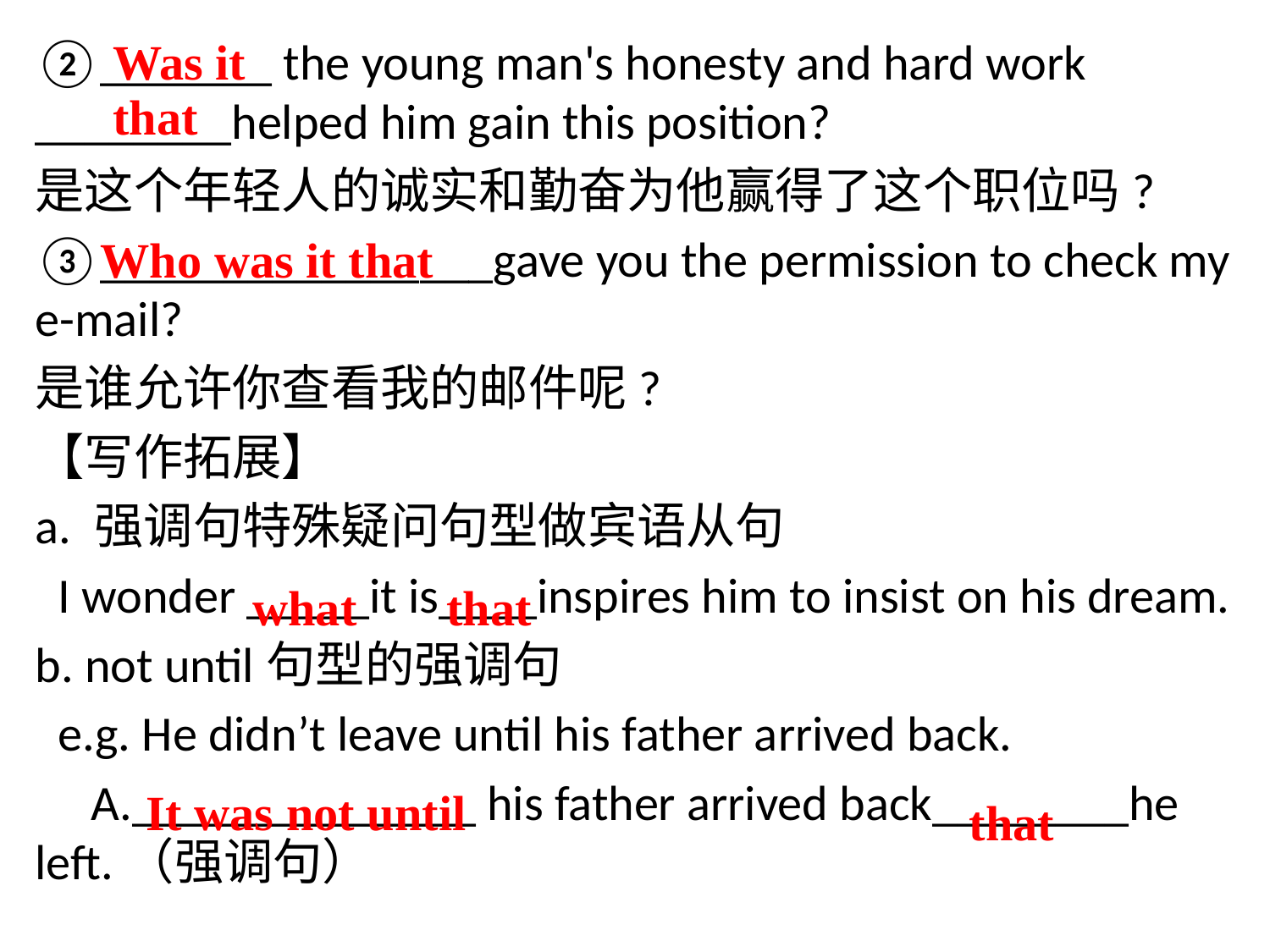

②_______ the young man's honesty and hard work  ________helped him gain this position?
是这个年轻人的诚实和勤奋为他赢得了这个职位吗?
③________________gave you the permission to check my e-mail?
是谁允许你查看我的邮件呢?
【写作拓展】
a. 强调句特殊疑问句型做宾语从句
  I wonder _____it is____inspires him to insist on his dream.
b. not until句型的强调句
  e.g. He didn’t leave until his father arrived back.
     A.______________ his father arrived back________he left.（强调句）

 Was it
 that
 Who was it that
 what
 that
 It was not until
 that